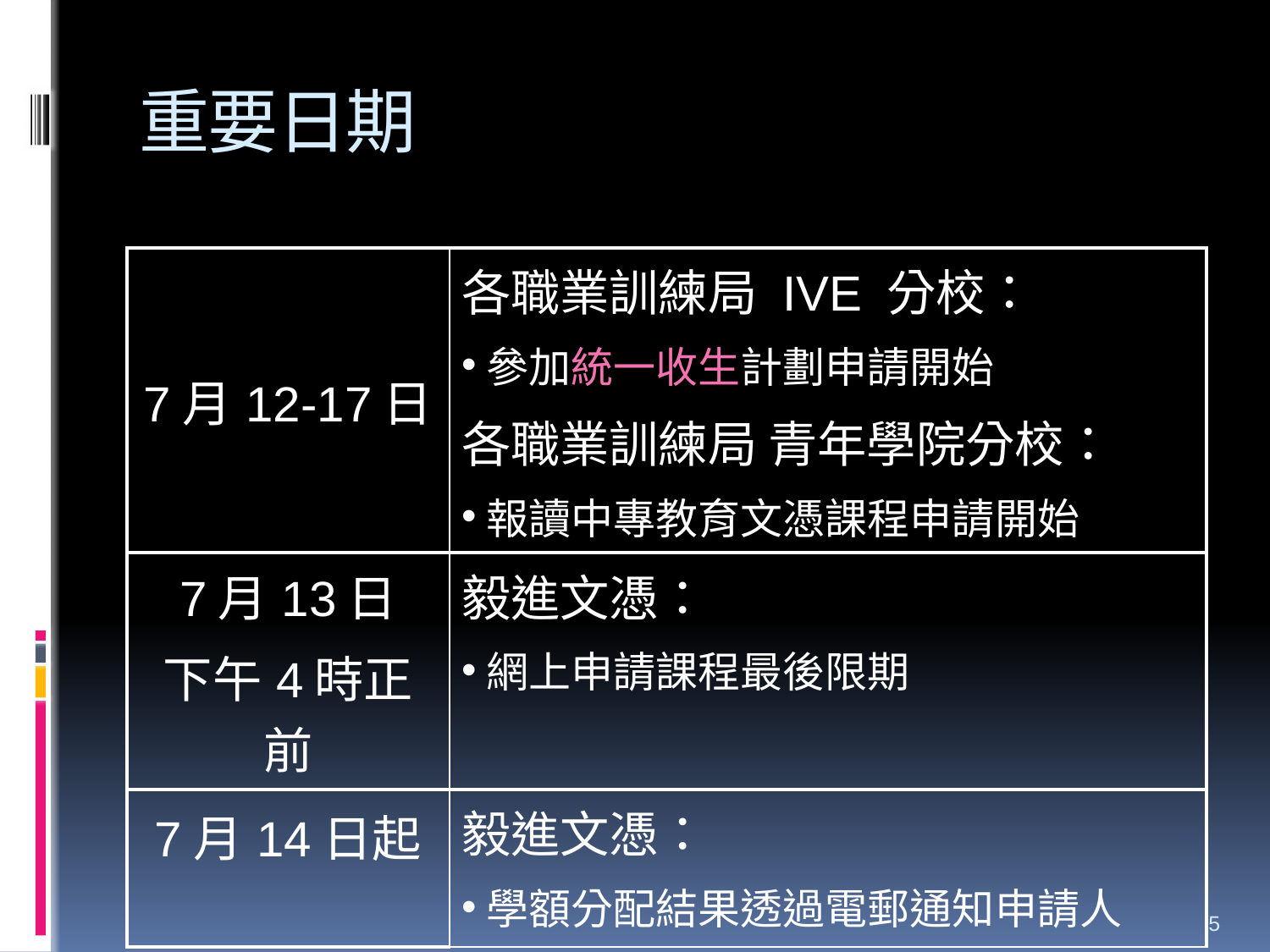

# 重要日期
| 7月12-17日 | 各職業訓練局 IVE 分校： 參加統一收生計劃申請開始 各職業訓練局 青年學院分校： 報讀中專教育文憑課程申請開始 |
| --- | --- |
| 7月13日 下午4時正前 | 毅進文憑： 網上申請課程最後限期 |
| 7月14日起 | 毅進文憑： 學額分配結果透過電郵通知申請人 |
5